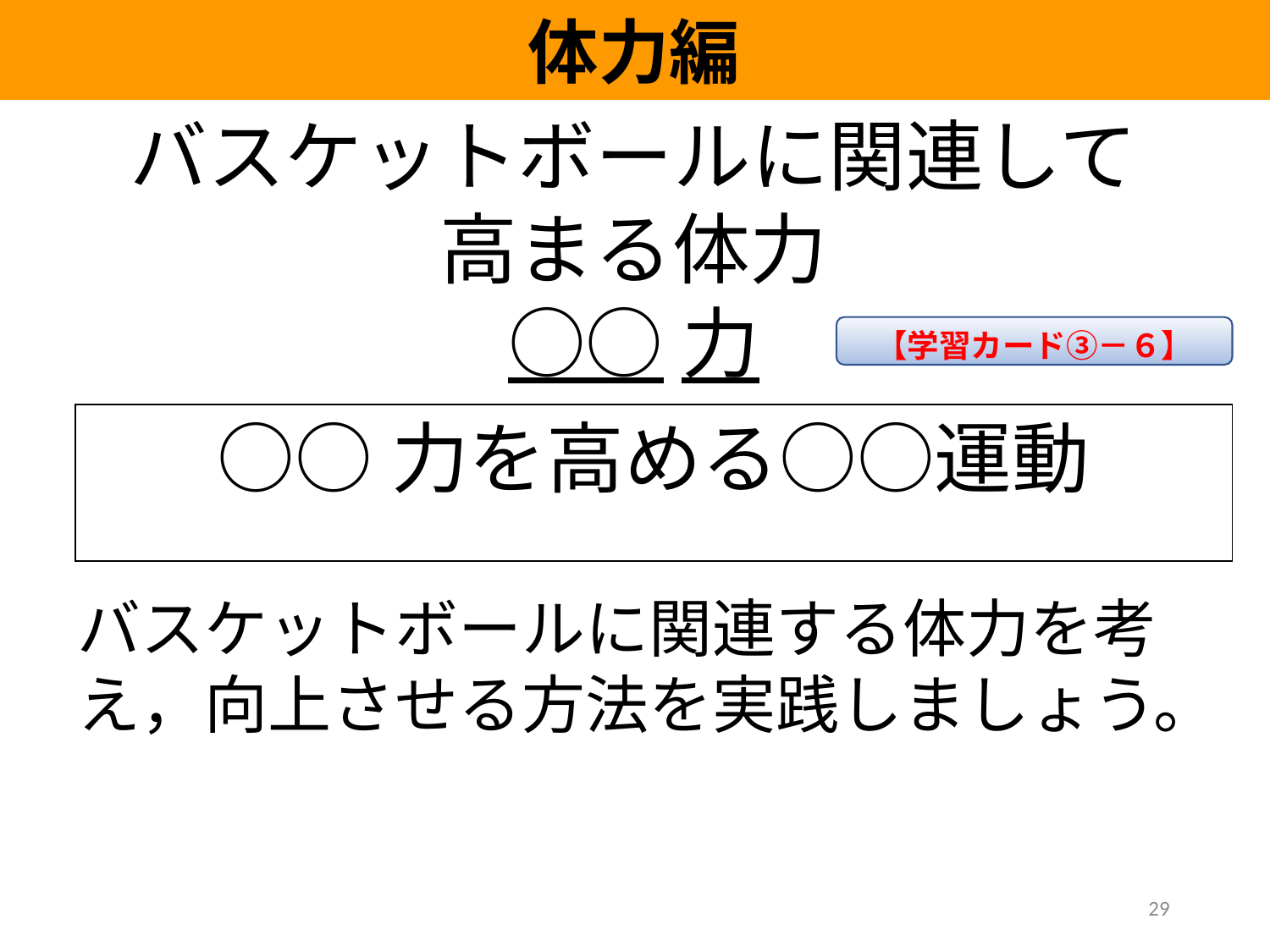

体力編

バスケットボールに関連して高まる体力
○○力
【学習カード③－６】
○○力を高める○○運動
バスケットボールに関連する体力を考え，向上させる方法を実践しましょう。
29